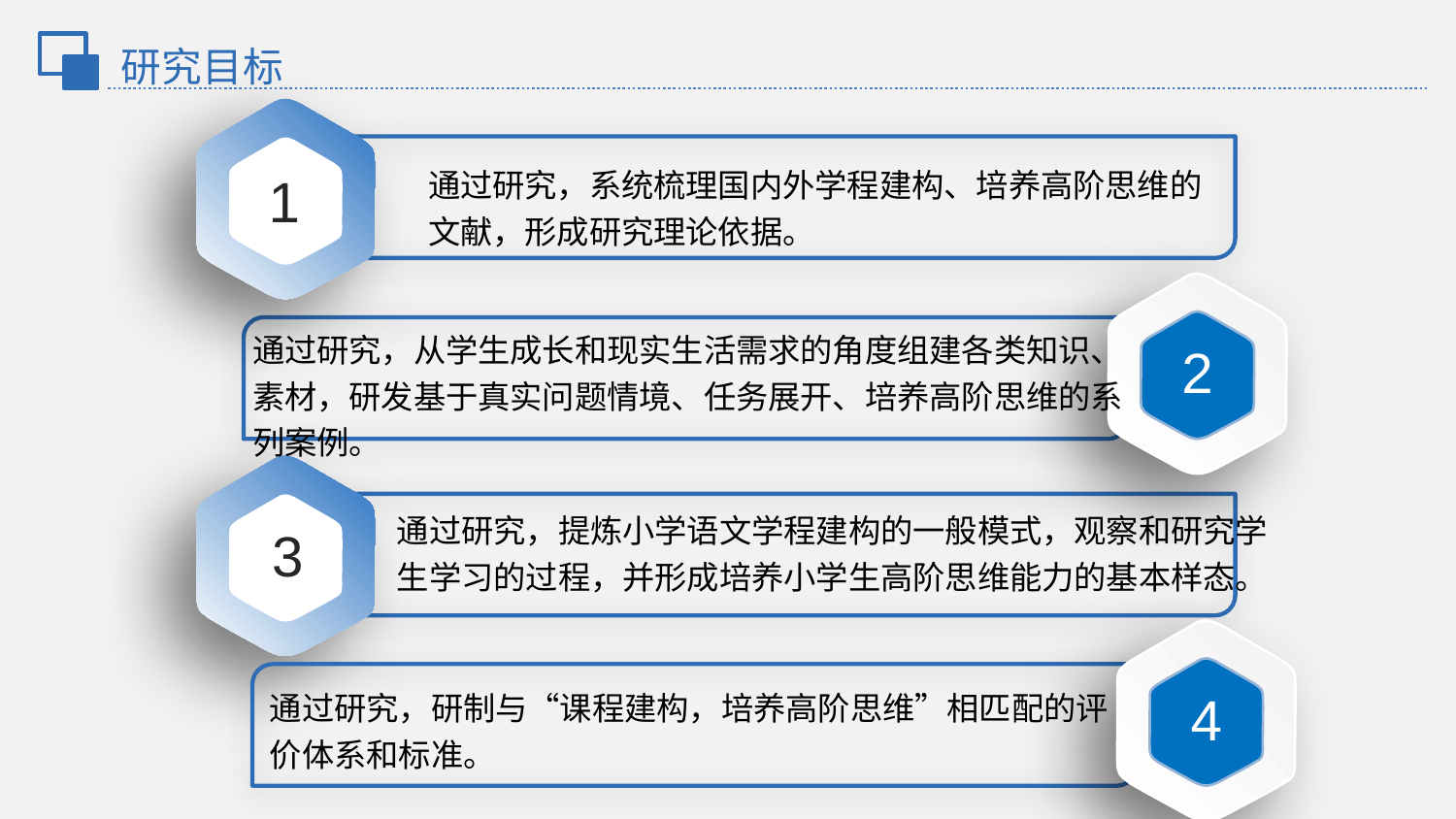

研究目标

通过研究，系统梳理国内外学程建构、培养高阶思维的文献，形成研究理论依据。
1

通过研究，从学生成长和现实生活需求的角度组建各类知识、素材，研发基于真实问题情境、任务展开、培养高阶思维的系列案例。

2

通过研究，提炼小学语文学程建构的一般模式，观察和研究学生学习的过程，并形成培养小学生高阶思维能力的基本样态。
3

通过研究，研制与“课程建构，培养高阶思维”相匹配的评价体系和标准。
4